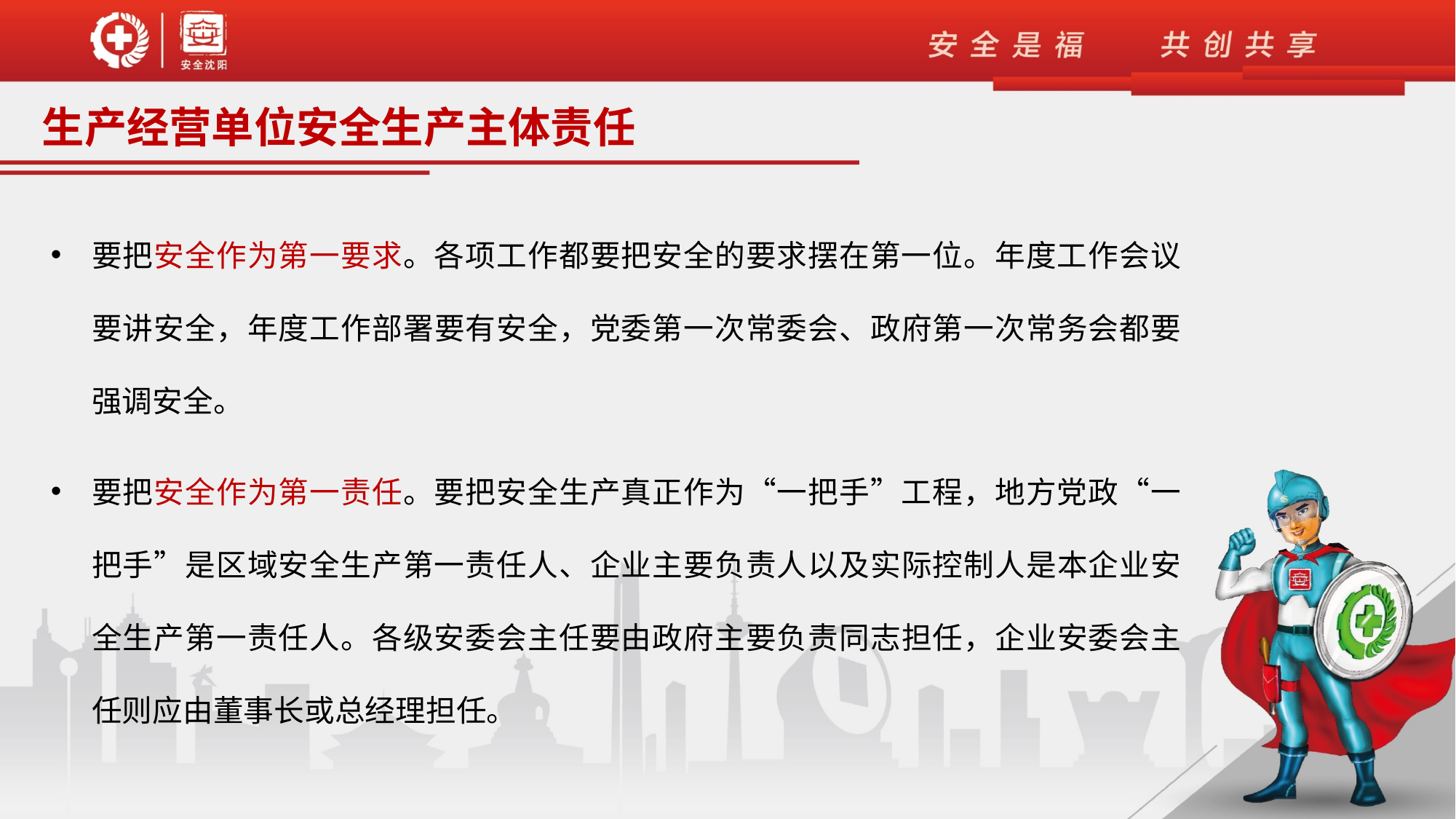

生产经营单位安全生产主体责任
要把安全作为第一要求。各项工作都要把安全的要求摆在第一位。年度工作会议要讲安全，年度工作部署要有安全，党委第一次常委会、政府第一次常务会都要强调安全。
要把安全作为第一责任。要把安全生产真正作为“一把手”工程，地方党政“一把手”是区域安全生产第一责任人、企业主要负责人以及实际控制人是本企业安全生产第一责任人。各级安委会主任要由政府主要负责同志担任，企业安委会主任则应由董事长或总经理担任。